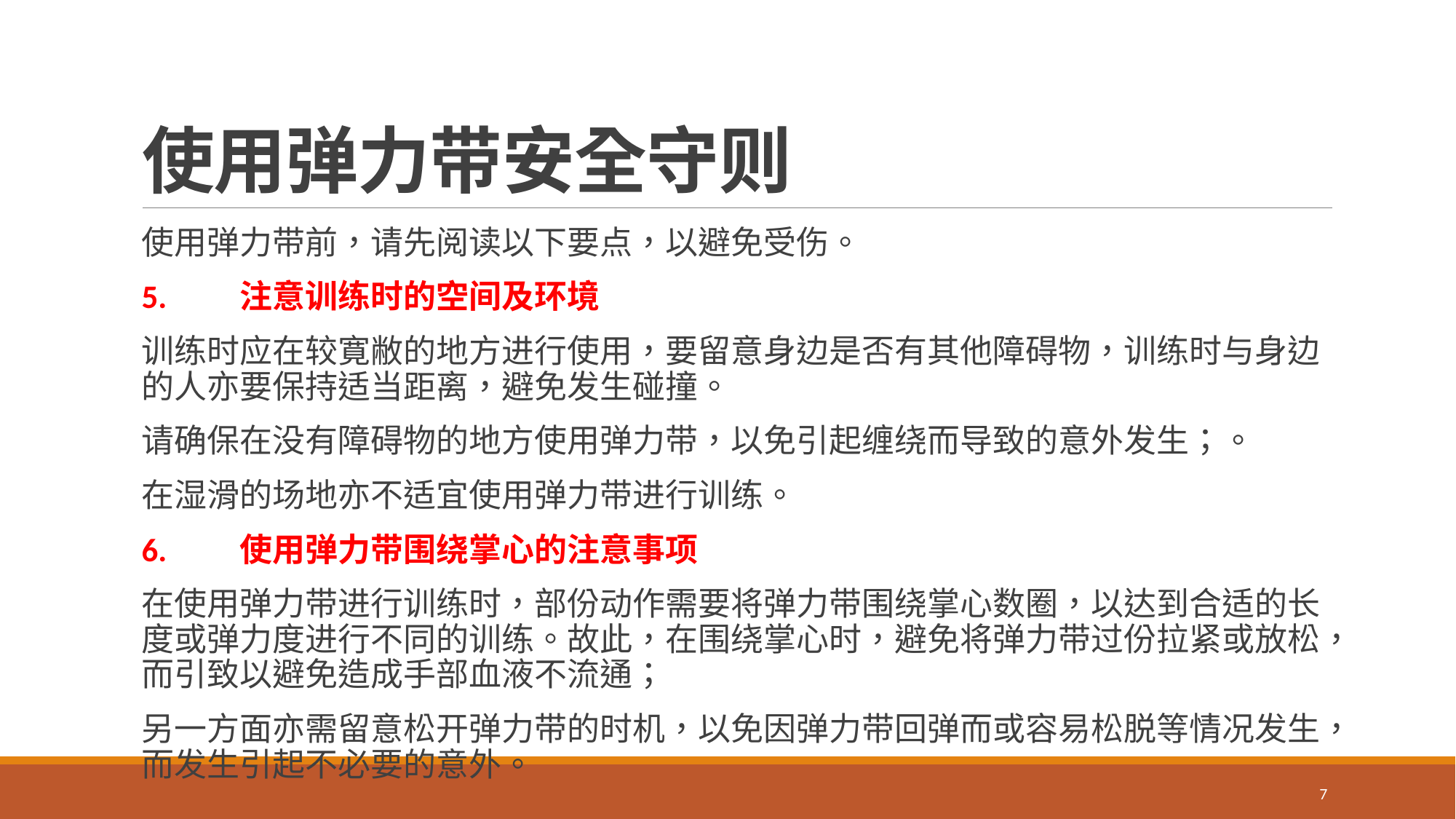

# 使用弹力带安全守则
使用弹力带前，请先阅读以下要点，以避免受伤。
5.	注意训练时的空间及环境
训练时应在较寛敝的地方进行使用，要留意身边是否有其他障碍物，训练时与身边的人亦要保持适当距离，避免发生碰撞。
请确保在没有障碍物的地方使用弹力带，以免引起缠绕而导致的意外发生；。
在湿滑的场地亦不适宜使用弹力带进行训练。
6.	使用弹力带围绕掌心的注意事项
在使用弹力带进行训练时，部份动作需要将弹力带围绕掌心数圈，以达到合适的长度或弹力度进行不同的训练。故此，在围绕掌心时，避免将弹力带过份拉紧或放松，而引致以避免造成手部血液不流通；
另一方面亦需留意松开弹力带的时机，以免因弹力带回弹而或容易松脱等情况发生，而发生引起不必要的意外。

7